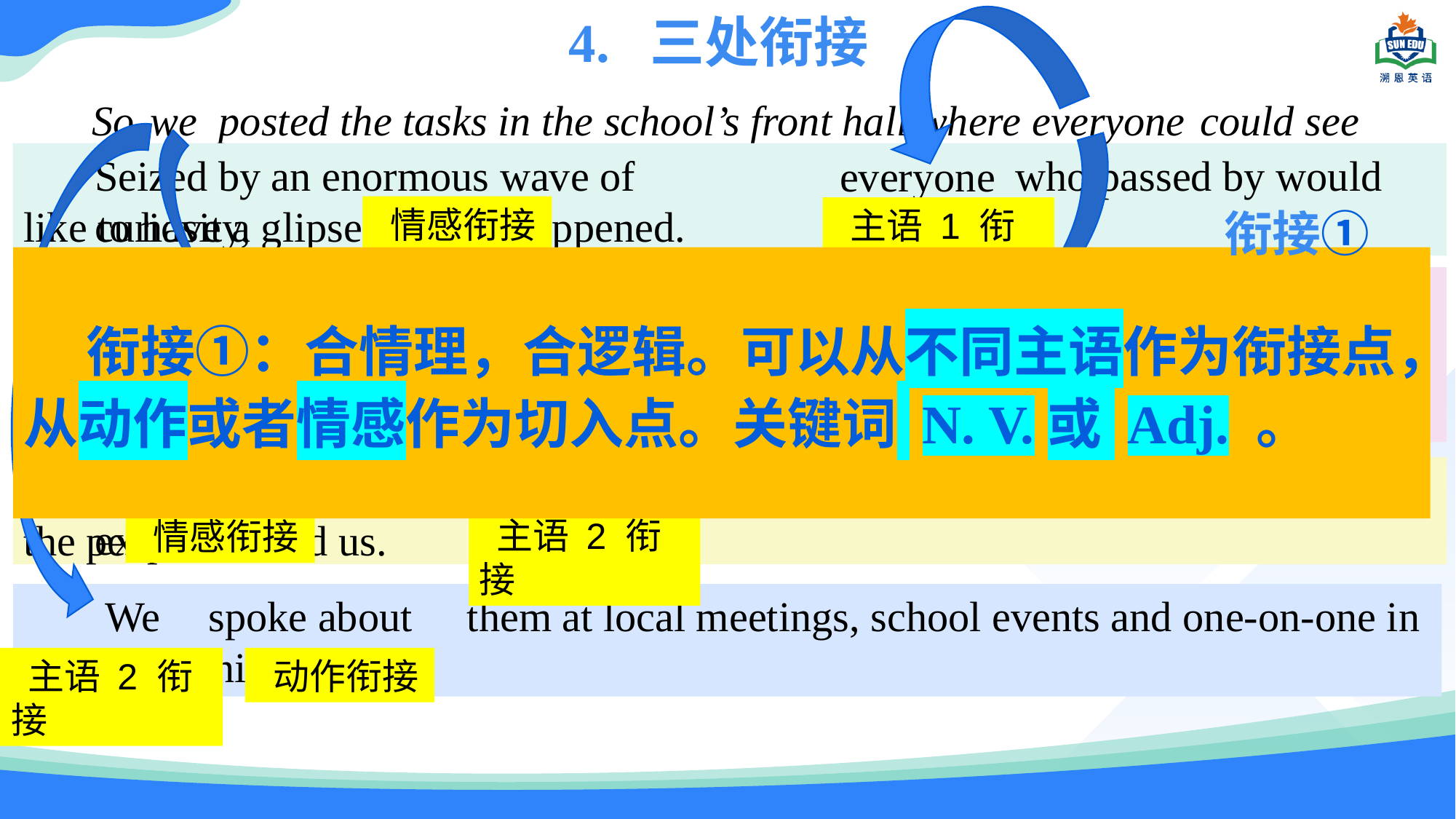

4.  三处衔接
      So        posted the tasks in the school’s front hall where                 could see them.
everyone
we

Seized by an enormous wave of curiosity,
                                                                                              who passed by would like to have a glipse of what happened.
everyone
 情感衔接
 主语 1 衔接
衔接①
    衔接①：合情理，合逻辑。可以从不同主语作为衔接点，从动作或者情感作为切入点。关键词 N. V.或 Adj. 。
everyone
talked  about
       Immediately,                                              what they can do for the tasks. Some
                             the soil while others                                                  for digging and planting trees.
planned to spread
would like to be responsible
 主语 1 衔接

 动作衔接
Filled with excitement,
                                                      can't wait to introduce and explain the tasks to the people around us.
we
 主语 2 衔接
 情感衔接
We
spoke about
                                          them at local meetings, school events and one-on-one in the community.
 主语 2 衔接
 动作衔接